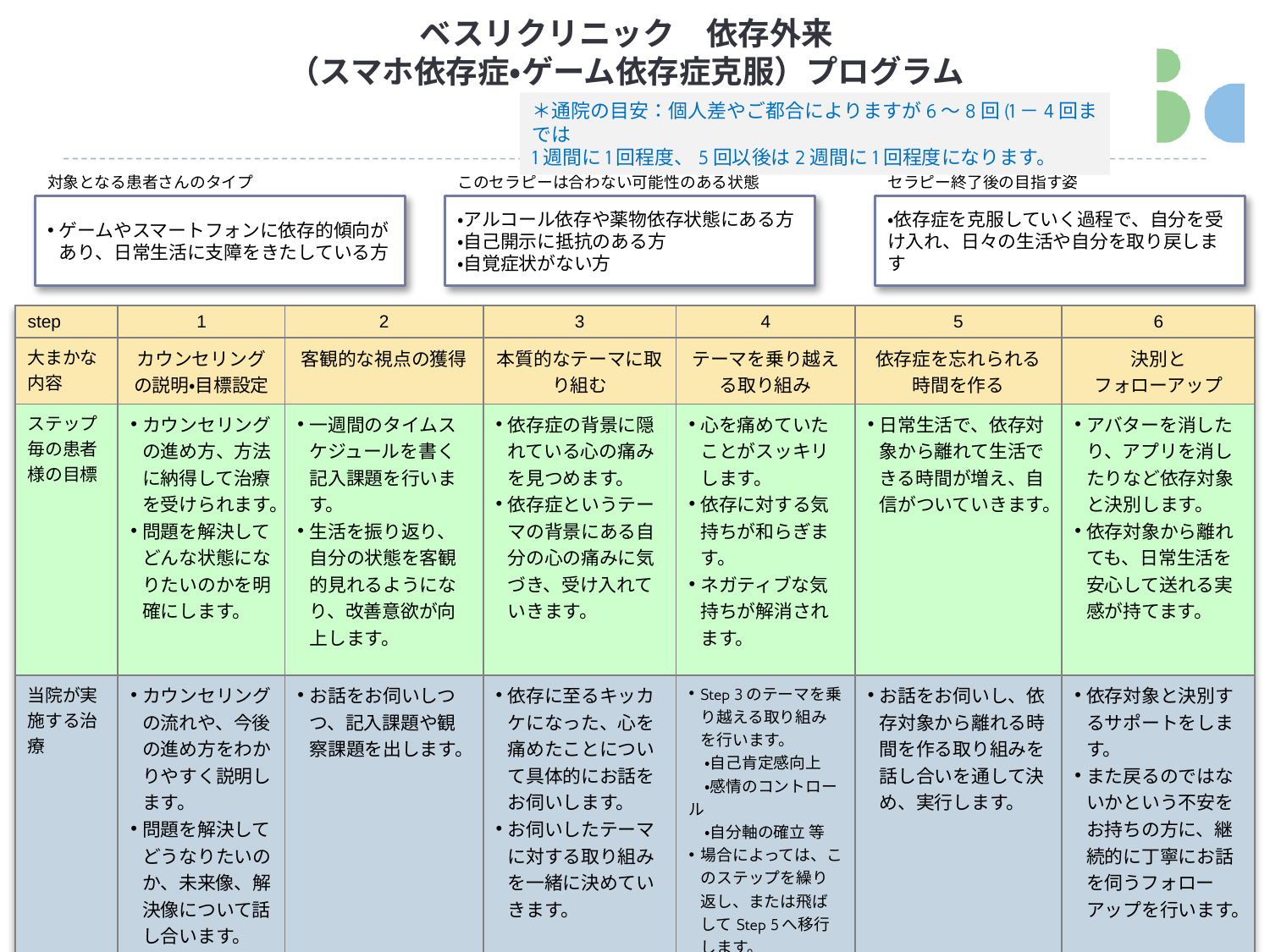

# ベスリクリニック　依存外来 （スマホ依存症・ゲーム依存症克服）プログラム
＊通院の目安：個人差やご都合によりますが6～8回(1－4回までは
1週間に1回程度、5回以後は2週間に1回程度になります。
対象となる患者さんのタイプ
このセラピーは合わない可能性のある状態
セラピー終了後の目指す姿
ゲームやスマートフォンに依存的傾向があり、日常生活に支障をきたしている方
・アルコール依存や薬物依存状態にある方
・自己開示に抵抗のある方
・自覚症状がない方
・依存症を克服していく過程で、自分を受け入れ、日々の生活や自分を取り戻します
| step | 1 | 2 | 3 | 4 | 5 | 6 |
| --- | --- | --- | --- | --- | --- | --- |
| 大まかな内容 | カウンセリングの説明・目標設定 | 客観的な視点の獲得 | 本質的なテーマに取り組む | テーマを乗り越える取り組み | 依存症を忘れられる時間を作る | 決別と フォローアップ |
| ステップ毎の患者様の目標 | カウンセリングの進め方、方法に納得して治療を受けられます。 問題を解決してどんな状態になりたいのかを明確にします。 | 一週間のタイムスケジュールを書く記入課題を行います。 生活を振り返り、自分の状態を客観的見れるようになり、改善意欲が向上します。 | 依存症の背景に隠れている心の痛みを見つめます。 依存症というテーマの背景にある自分の心の痛みに気づき、受け入れていきます。 | 心を痛めていたことがスッキリします。 依存に対する気持ちが和らぎます。 ネガティブな気持ちが解消されます。 | 日常生活で、依存対象から離れて生活できる時間が増え、自信がついていきます。 | アバターを消したり、アプリを消したりなど依存対象と決別します。 依存対象から離れても、日常生活を安心して送れる実感が持てます。 |
| 当院が実施する治療 | カウンセリングの流れや、今後の進め方をわかりやすく説明します。 問題を解決してどうなりたいのか、未来像、解決像について話し合います。 | お話をお伺いしつつ、記入課題や観察課題を出します。 | 依存に至るキッカケになった、心を痛めたことについて具体的にお話をお伺いします。 お伺いしたテーマに対する取り組みを一緒に決めていきます。 | Step 3のテーマを乗り越える取り組みを行います。 　・自己肯定感向上 　・感情のコントロール 　・自分軸の確立 等 場合によっては、このステップを繰り返し、または飛ばしてStep 5へ移行します。 | お話をお伺いし、依存対象から離れる時間を作る取り組みを話し合いを通して決め、実行します。 | 依存対象と決別するサポートをします。 また戻るのではないかという不安をお持ちの方に、継続的に丁寧にお話を伺うフォローアップを行います。 |